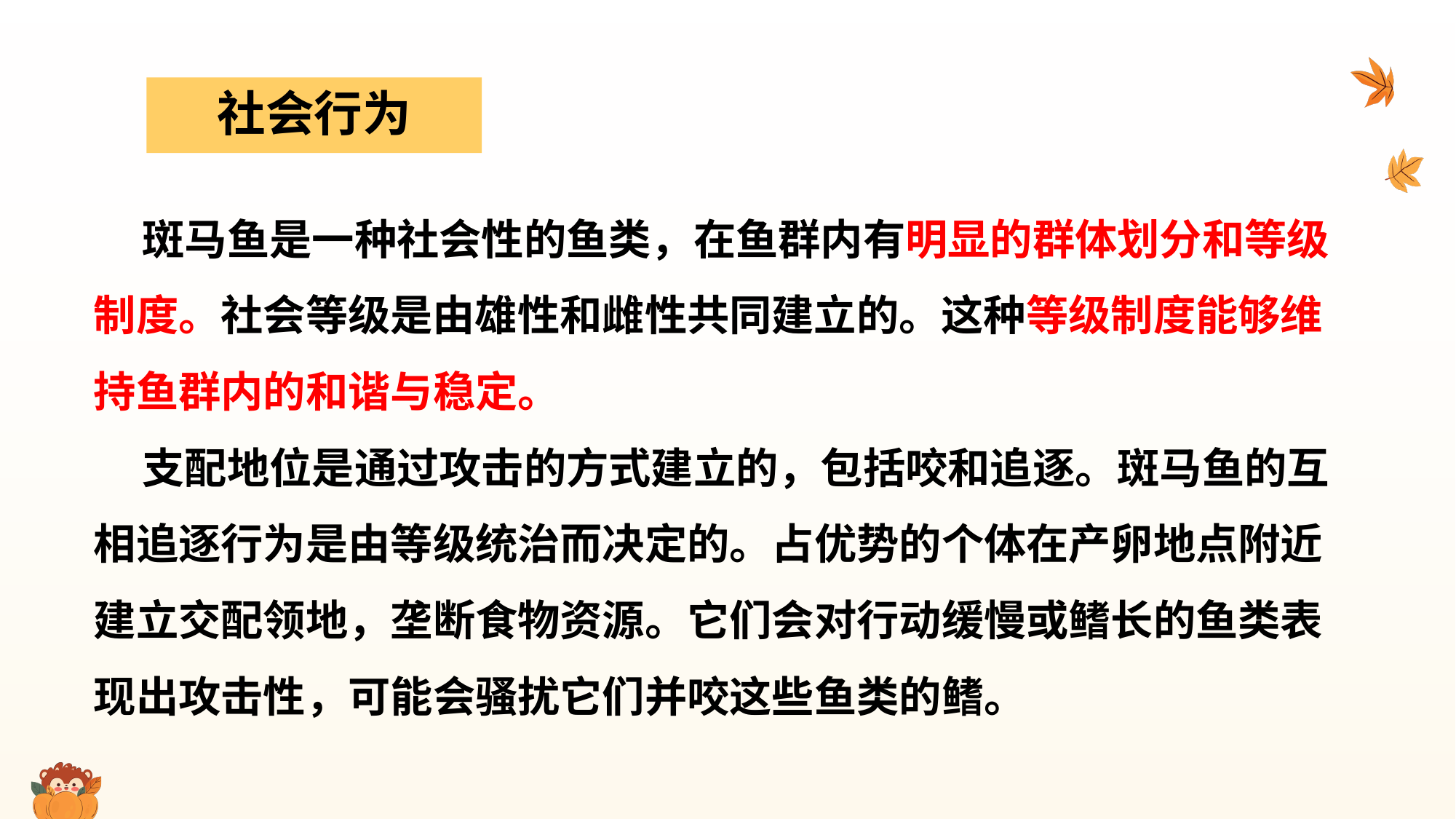

社会行为
    斑马鱼是一种社会性的鱼类，在鱼群内有明显的群体划分和等级制度。社会等级是由雄性和雌性共同建立的。这种等级制度能够维持鱼群内的和谐与稳定。
    支配地位是通过攻击的方式建立的，包括咬和追逐。斑马鱼的互相追逐行为是由等级统治而决定的。占优势的个体在产卵地点附近建立交配领地，垄断食物资源。它们会对行动缓慢或鳍长的鱼类表现出攻击性，可能会骚扰它们并咬这些鱼类的鳍。